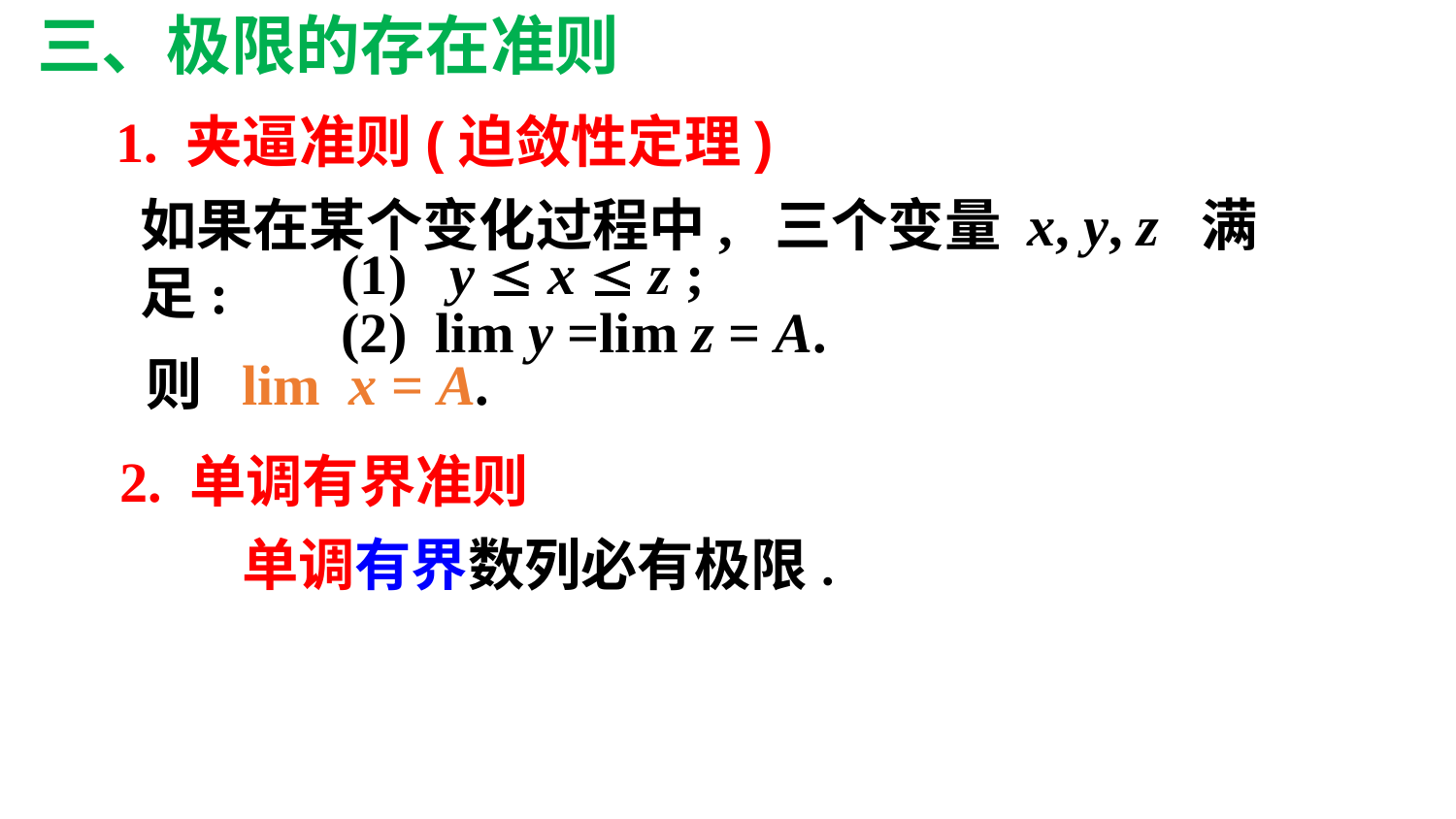

三、极限的存在准则
1. 夹逼准则(迫敛性定理)
如果在某个变化过程中,  三个变量 x, y, z  满足:
(1)   y ≤ x ≤ z ;
(2)  lim y =lim z = A.
则  lim  x = A.
2. 单调有界准则
单调有界数列必有极限.